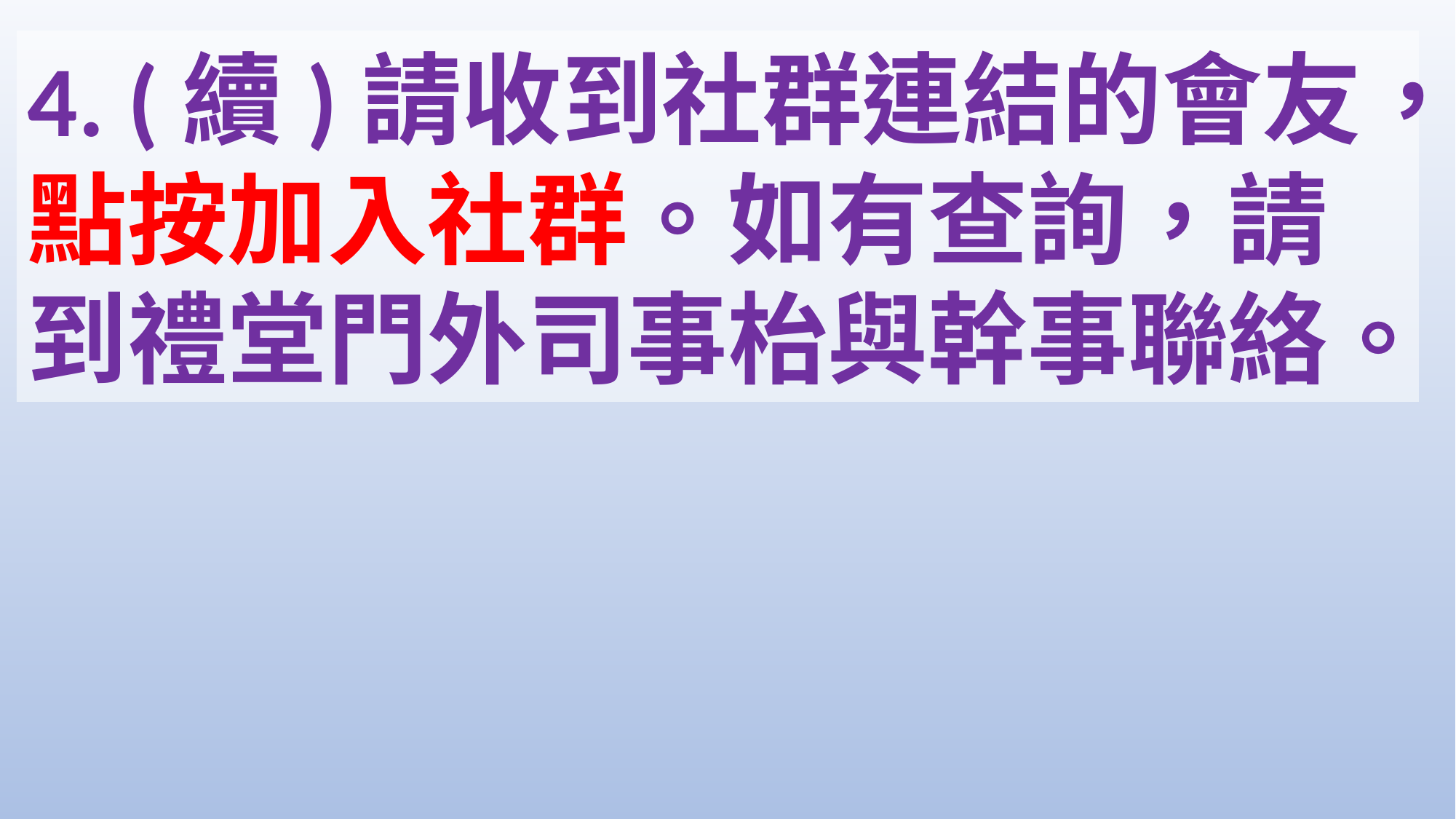

4. (續)請收到社群連結的會友，點按加入社群。如有查詢，請到禮堂門外司事枱與幹事聯絡。